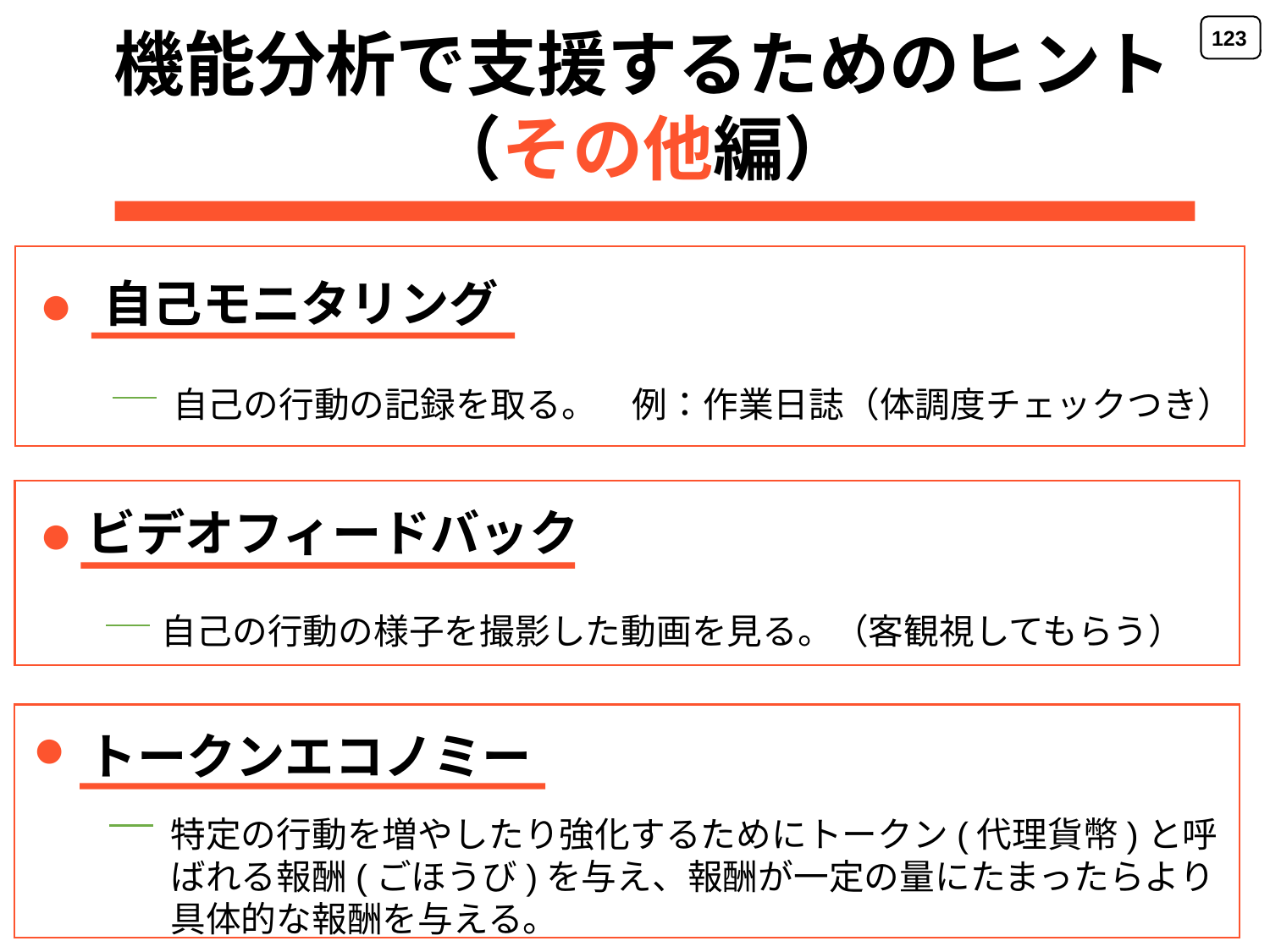

123
機能分析で支援するためのヒント（その他編）

●
自己モニタリング

自己の行動の記録を取る。　例：作業日誌（体調度チェックつき）

●
ビデオフィードバック

自己の行動の様子を撮影した動画を見る。（客観視してもらう）

●
トークンエコノミー

特定の行動を増やしたり強化するためにトークン(代理貨幣)と呼ばれる報酬(ごほうび)を与え、報酬が一定の量にたまったらより具体的な報酬を与える。